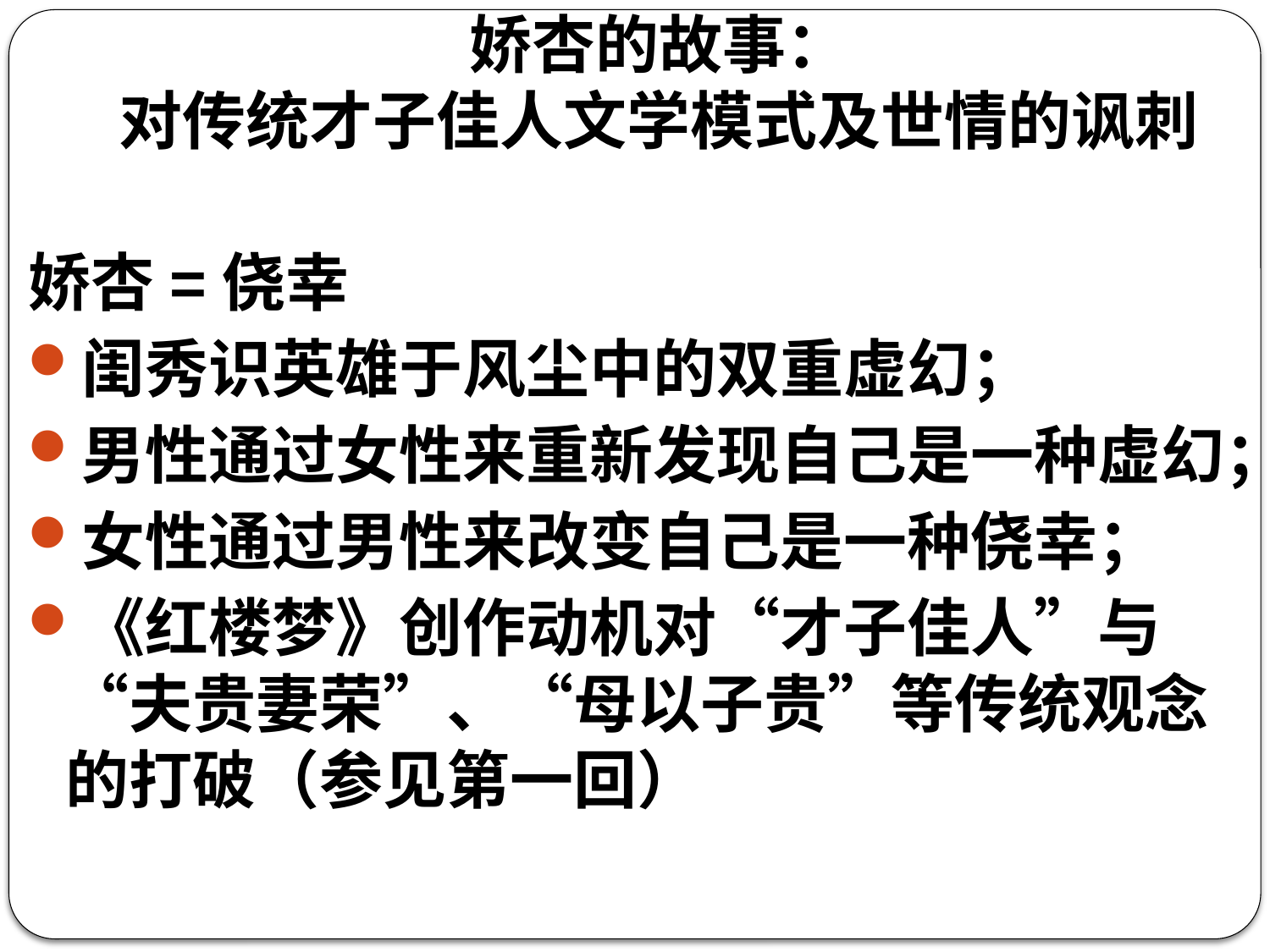

# 娇杏的故事： 对传统才子佳人文学模式及世情的讽刺
娇杏=侥幸
闺秀识英雄于风尘中的双重虚幻；
男性通过女性来重新发现自己是一种虚幻；
女性通过男性来改变自己是一种侥幸；
《红楼梦》创作动机对“才子佳人”与“夫贵妻荣”、“母以子贵”等传统观念的打破（参见第一回）